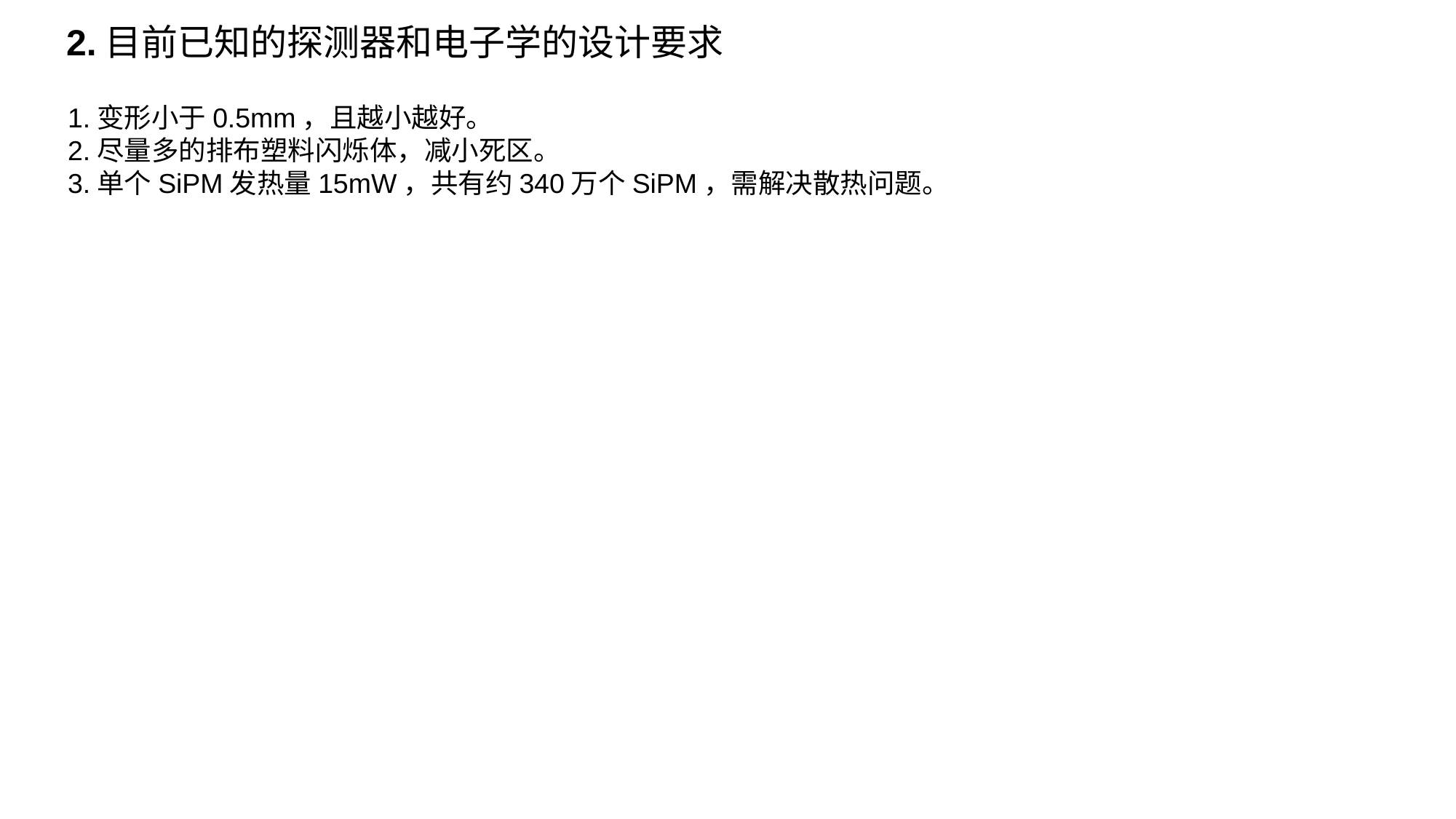

2.目前已知的探测器和电子学的设计要求

1.变形小于0.5mm，且越小越好。
2.尽量多的排布塑料闪烁体，减小死区。
3.单个SiPM发热量15mW，共有约340万个SiPM，需解决散热问题。